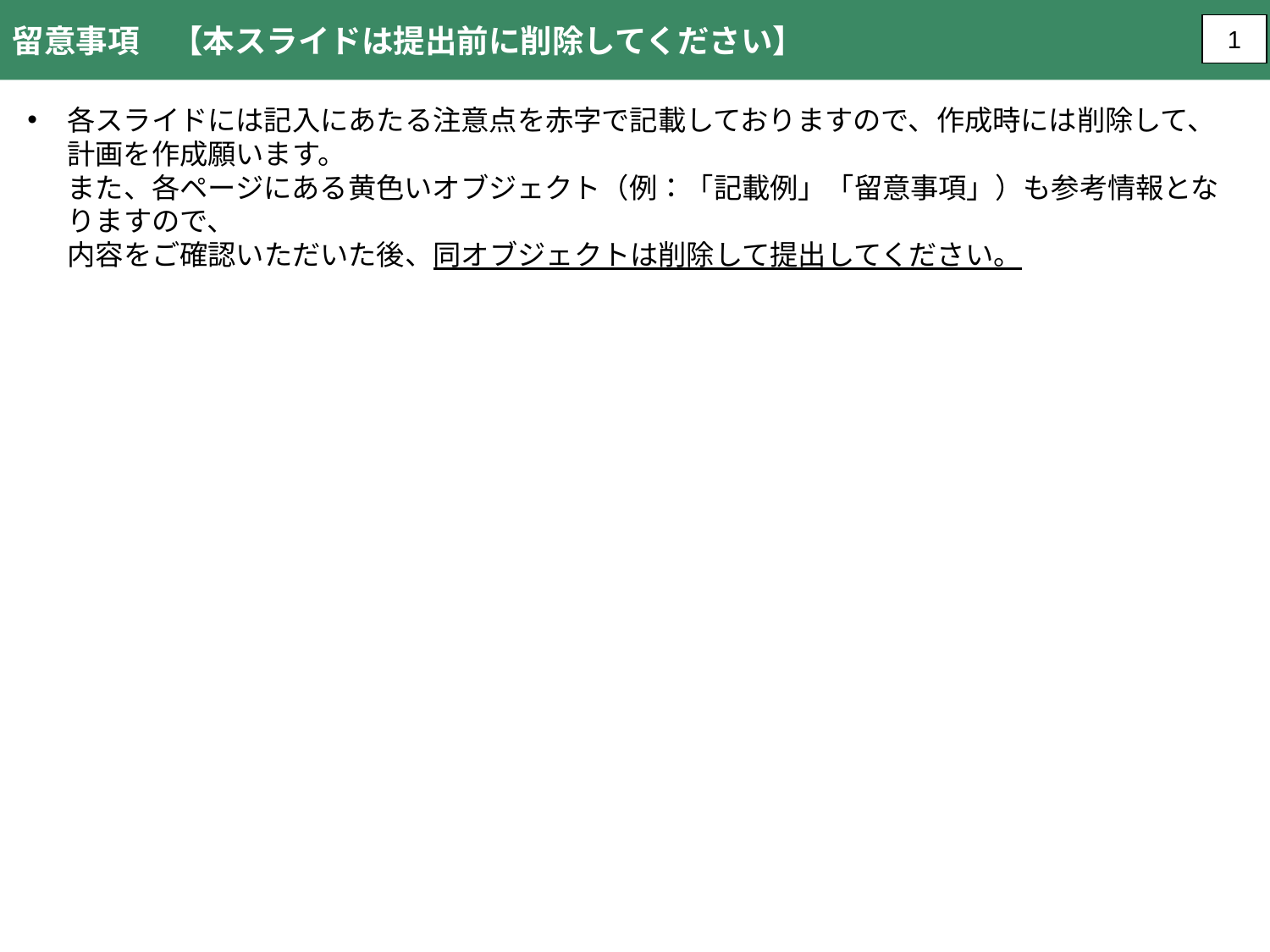

留意事項　【本スライドは提出前に削除してください】
1
各スライドには記入にあたる注意点を赤字で記載しておりますので、作成時には削除して、計画を作成願います。
また、各ページにある黄色いオブジェクト（例：「記載例」「留意事項」）も参考情報となりますので、
内容をご確認いただいた後、同オブジェクトは削除して提出してください。